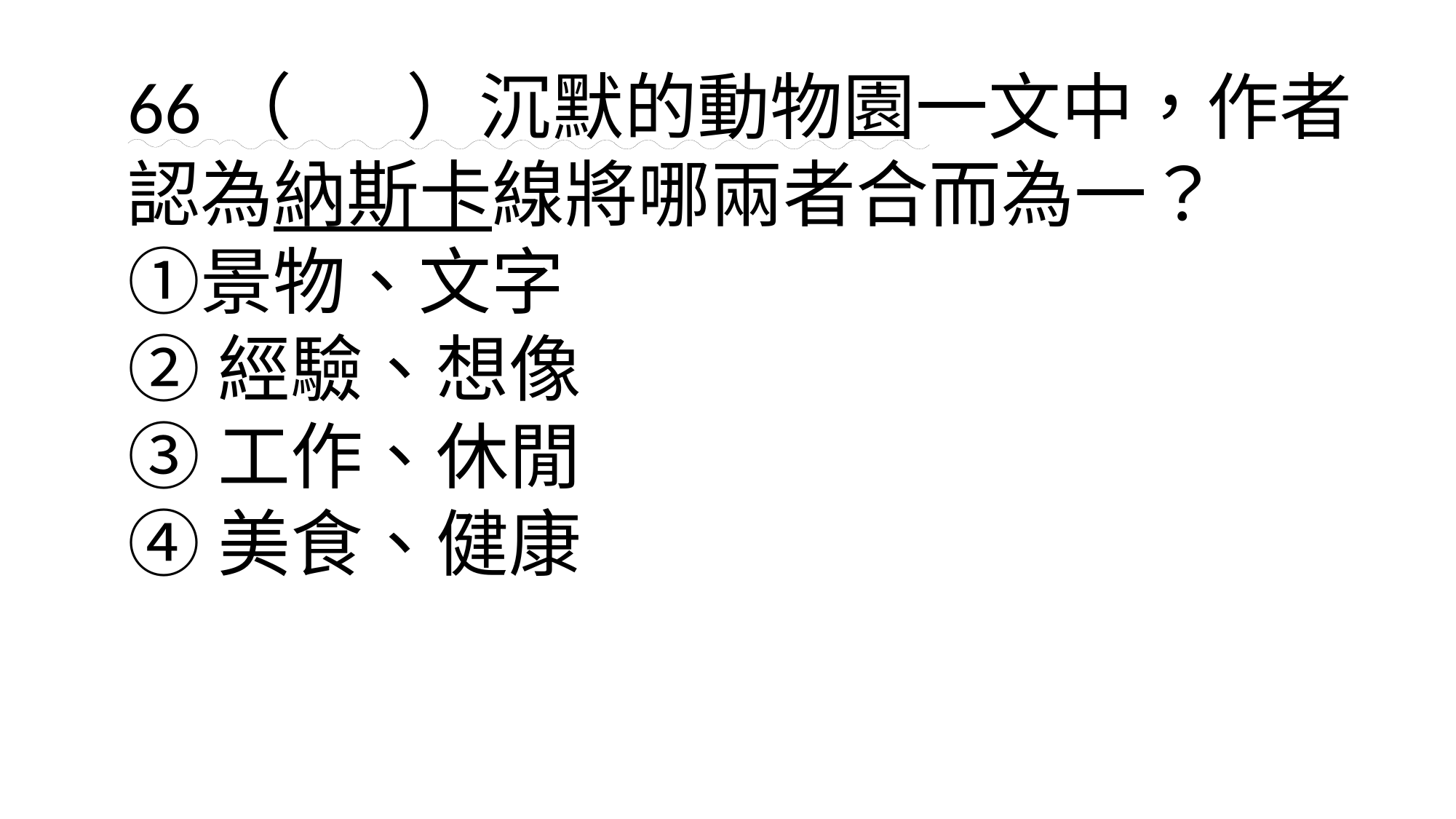

66（       ）沉默的動物園一文中，作者認為納斯卡線將哪兩者合而為一？　
①景物、文字
②經驗、想像
③工作、休閒
④美食、健康